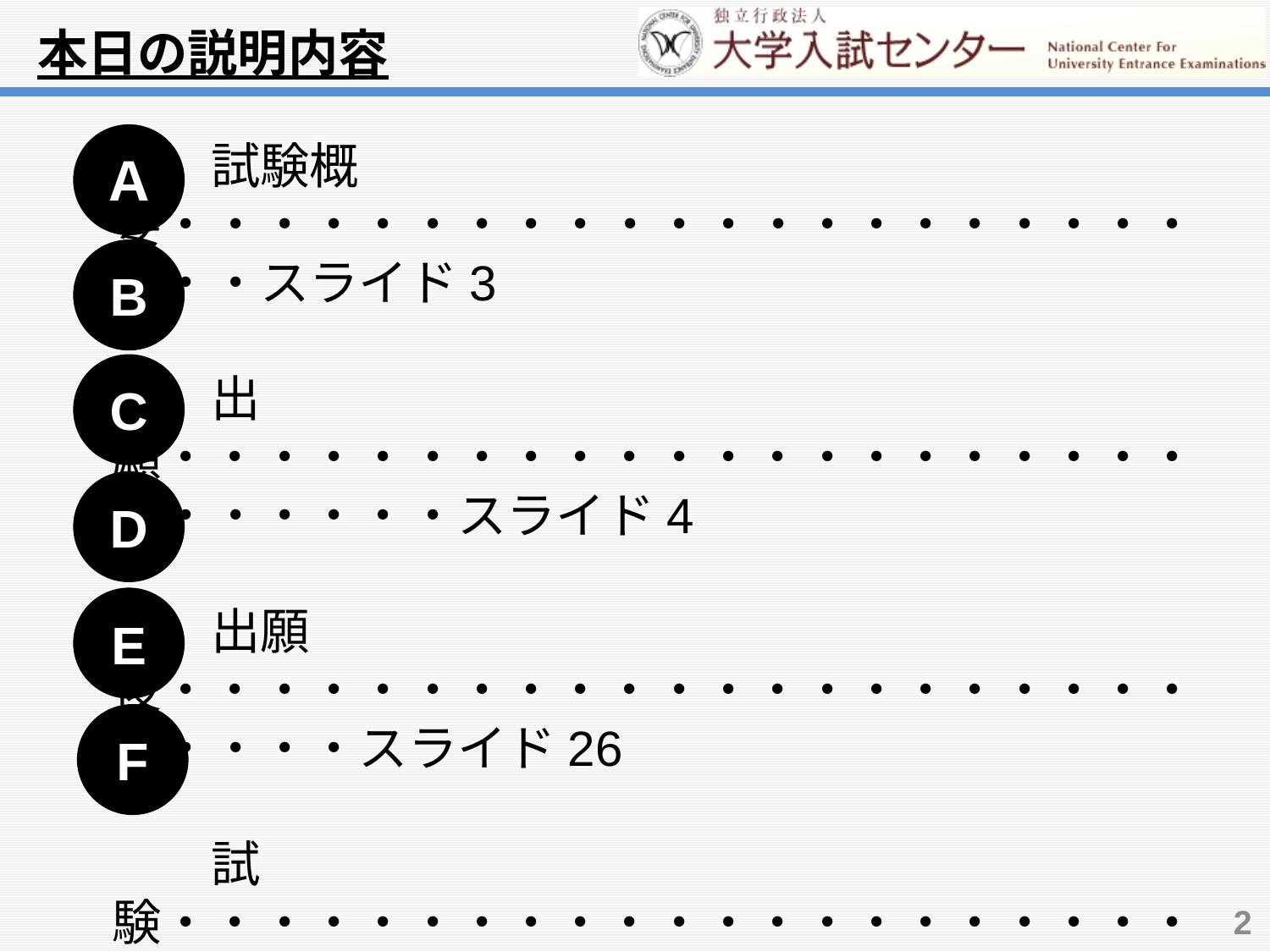

本日の説明内容
Ａ
　　試験概要・・・・・・・・・・・・・・・・・・・・・・・・スライド3

　　出願・・・・・・・・・・・・・・・・・・・・・・・・・・・・スライド4

　　出願後・・・・・・・・・・・・・・・・・・・・・・・・・・スライド26

　　試験・・・・・・・・・・・・・・・・・・・・・・・・・・・・スライド34

　　志望大学への出願等に係る手続・・・・スライド39

　　試験実施後・・・・・・・・・・・・・・・・・・・・・・スライド41

○　先生方へのお願い・・・・・・・・・・・・・・・・スライド43
B
C
D
E
F
2